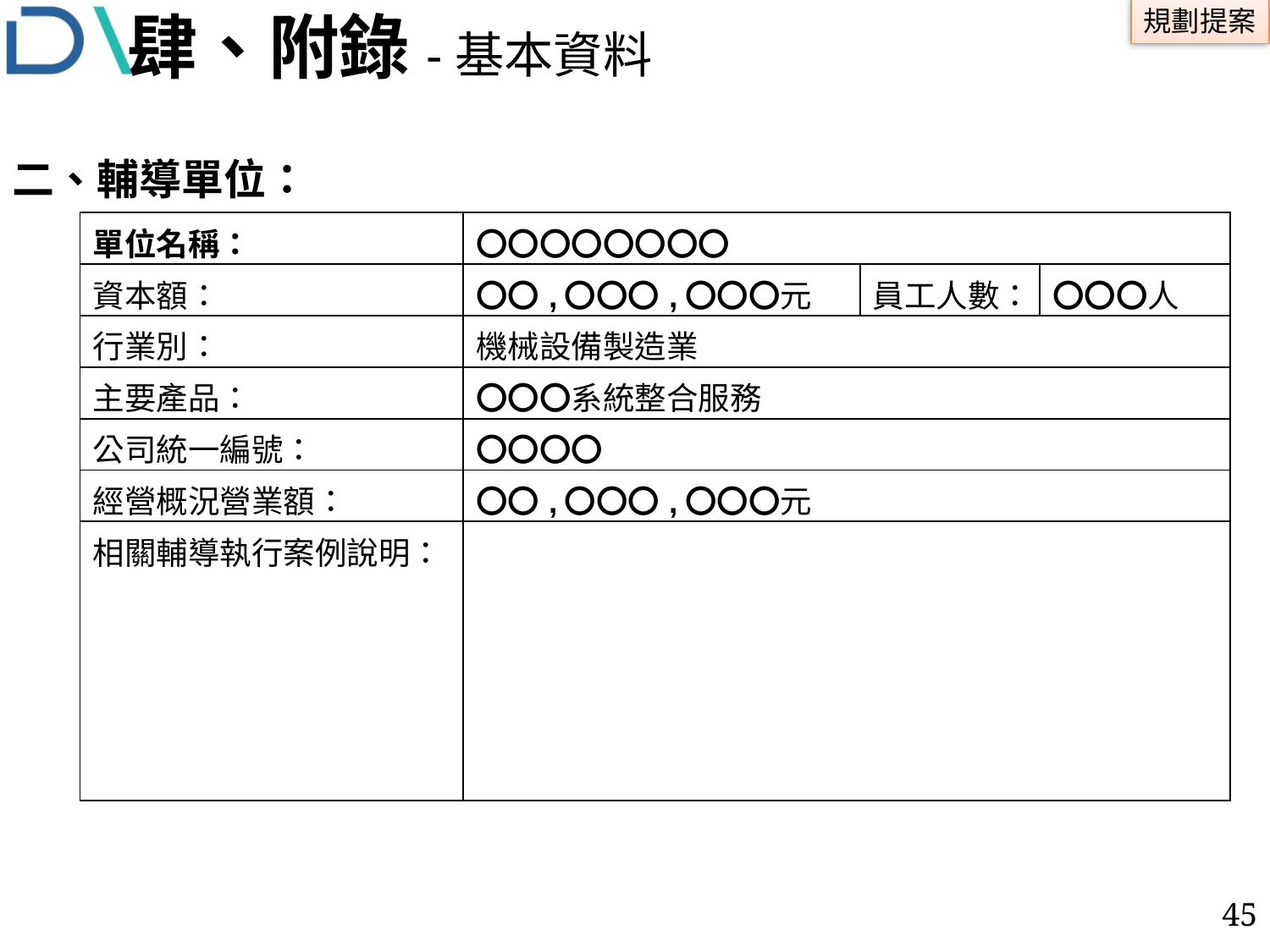

# 肆、附錄-基本資料
二、輔導單位：

| 單位名稱： | 〇〇〇〇〇〇〇〇 |  |  |
| --- | --- | --- | --- |
| 資本額： | 〇〇,〇〇〇,〇〇〇元 | 員工人數： | 〇〇〇人 |
| 行業別： | 機械設備製造業 |  |  |
| 主要產品： | 〇〇〇系統整合服務 |  |  |
| 公司統一編號： | 〇〇〇〇 |  |  |
| 經營概況營業額： | 〇〇,〇〇〇,〇〇〇元 |  |  |
| 相關輔導執行案例說明： |  |  |  |
45